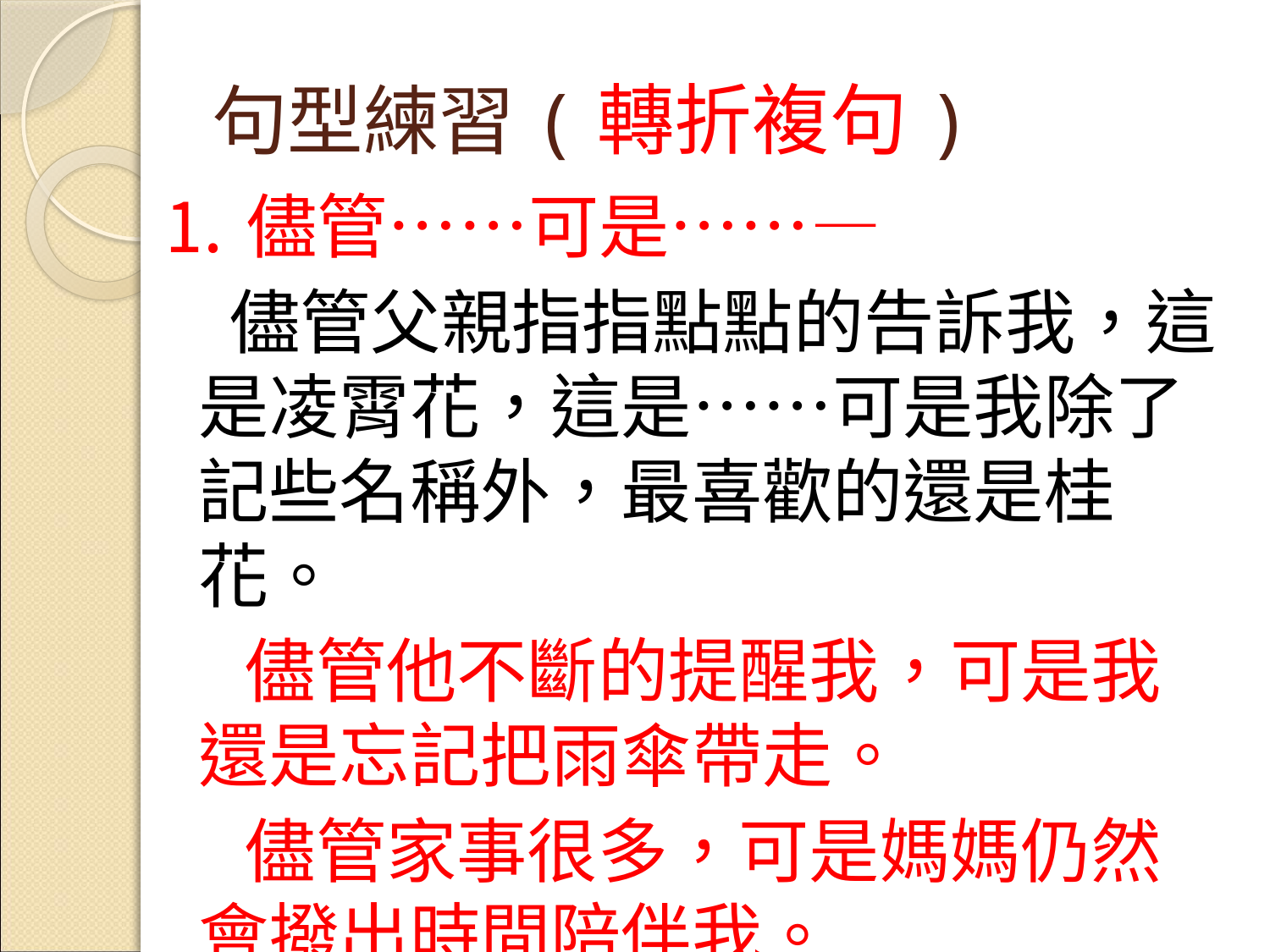

句型練習(轉折複句)
⒈儘管……可是……—
　儘管父親指指點點的告訴我，這是凌霄花，這是……可是我除了記些名稱外，最喜歡的還是桂花。
　 儘管他不斷的提醒我，可是我還是忘記把雨傘帶走。
　 儘管家事很多，可是媽媽仍然會撥出時間陪伴我。